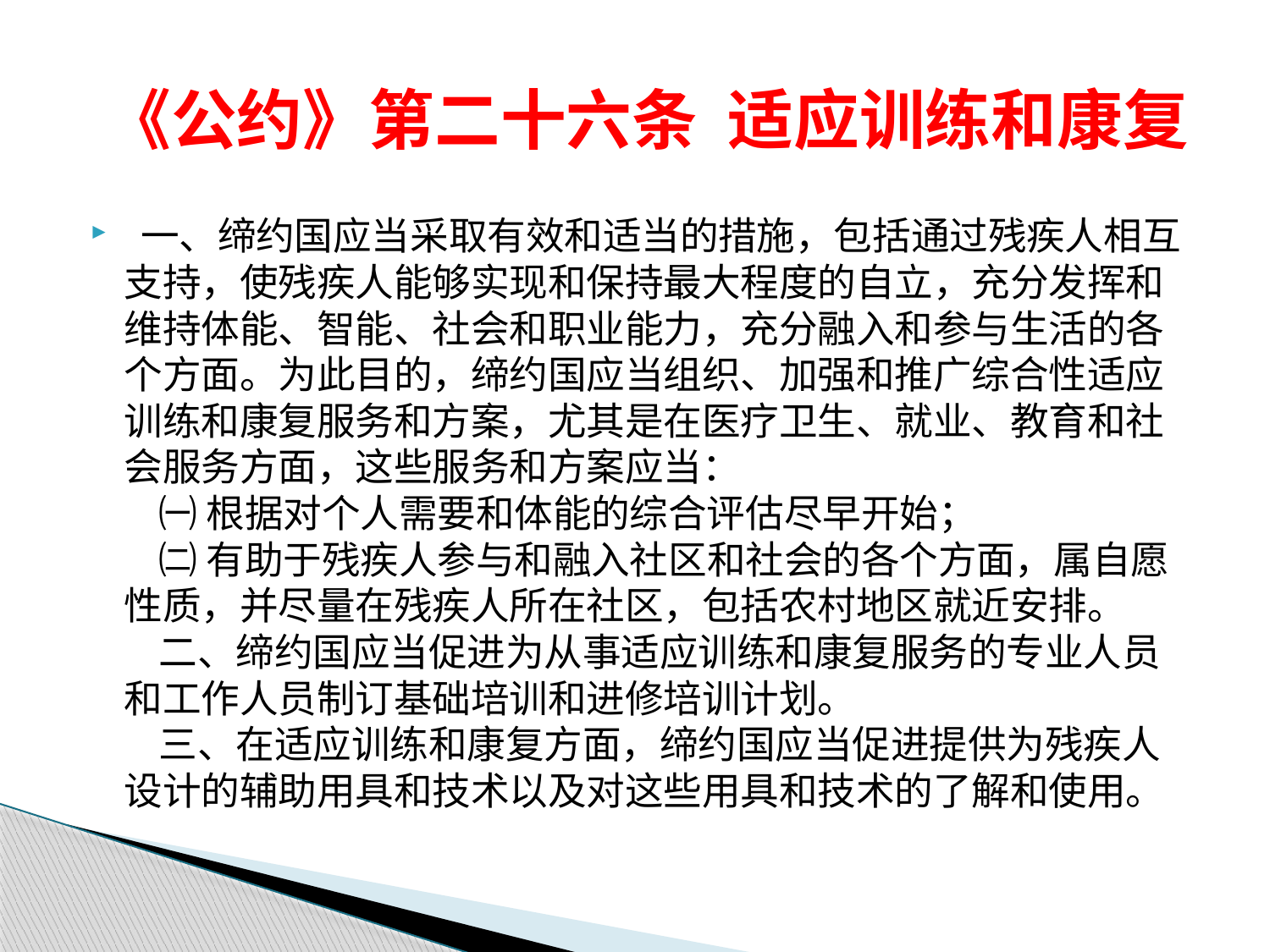

# 《公约》第二十六条  适应训练和康复
 一、缔约国应当采取有效和适当的措施，包括通过残疾人相互支持，使残疾人能够实现和保持最大程度的自立，充分发挥和维持体能、智能、社会和职业能力，充分融入和参与生活的各个方面。为此目的，缔约国应当组织、加强和推广综合性适应训练和康复服务和方案，尤其是在医疗卫生、就业、教育和社会服务方面，这些服务和方案应当：
    ㈠ 根据对个人需要和体能的综合评估尽早开始；
    ㈡ 有助于残疾人参与和融入社区和社会的各个方面，属自愿性质，并尽量在残疾人所在社区，包括农村地区就近安排。
    二、缔约国应当促进为从事适应训练和康复服务的专业人员和工作人员制订基础培训和进修培训计划。
    三、在适应训练和康复方面，缔约国应当促进提供为残疾人设计的辅助用具和技术以及对这些用具和技术的了解和使用。